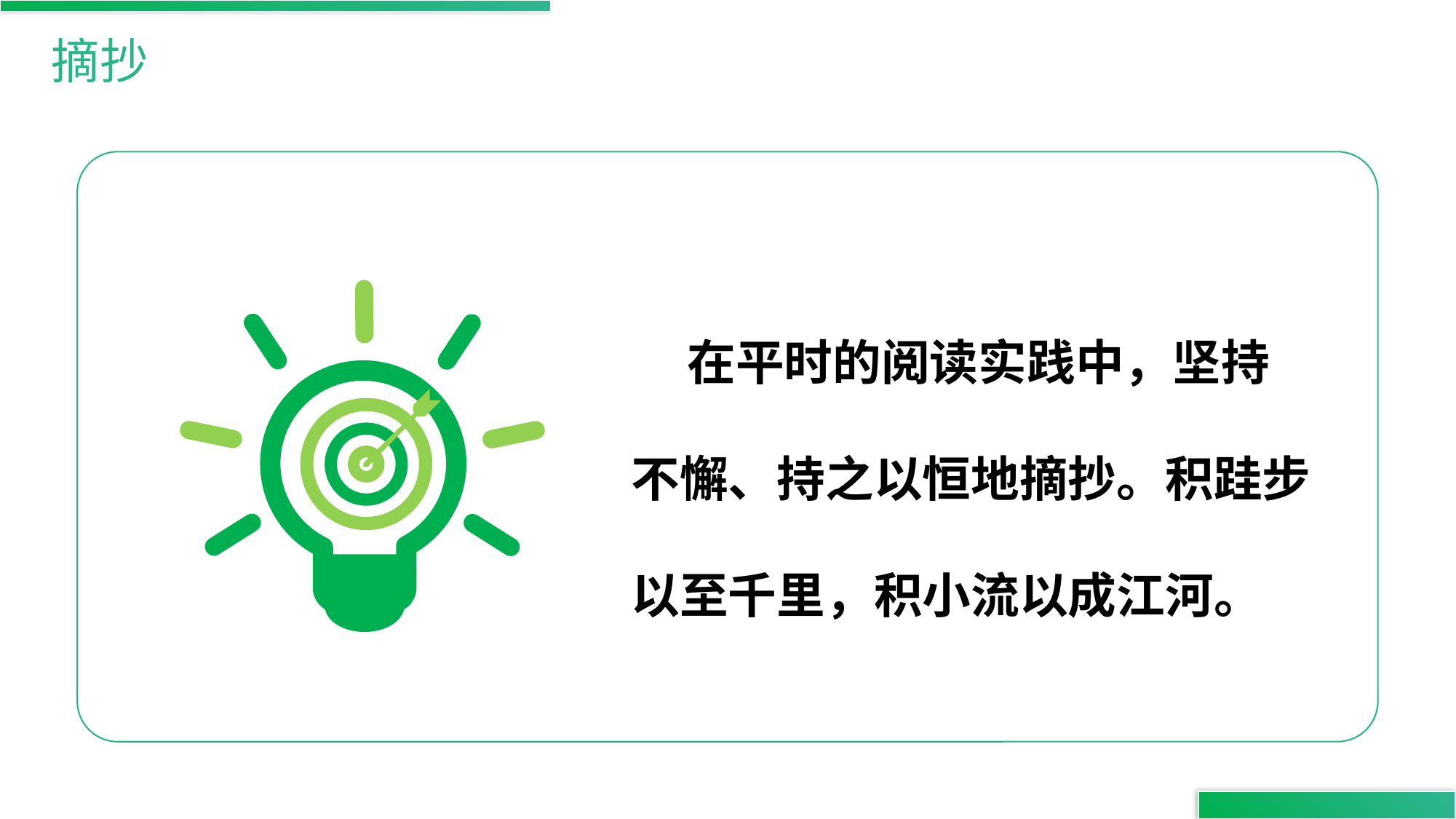

摘抄
    在平时的阅读实践中，坚持不懈、持之以恒地摘抄。积跬步以至千里，积小流以成江河。